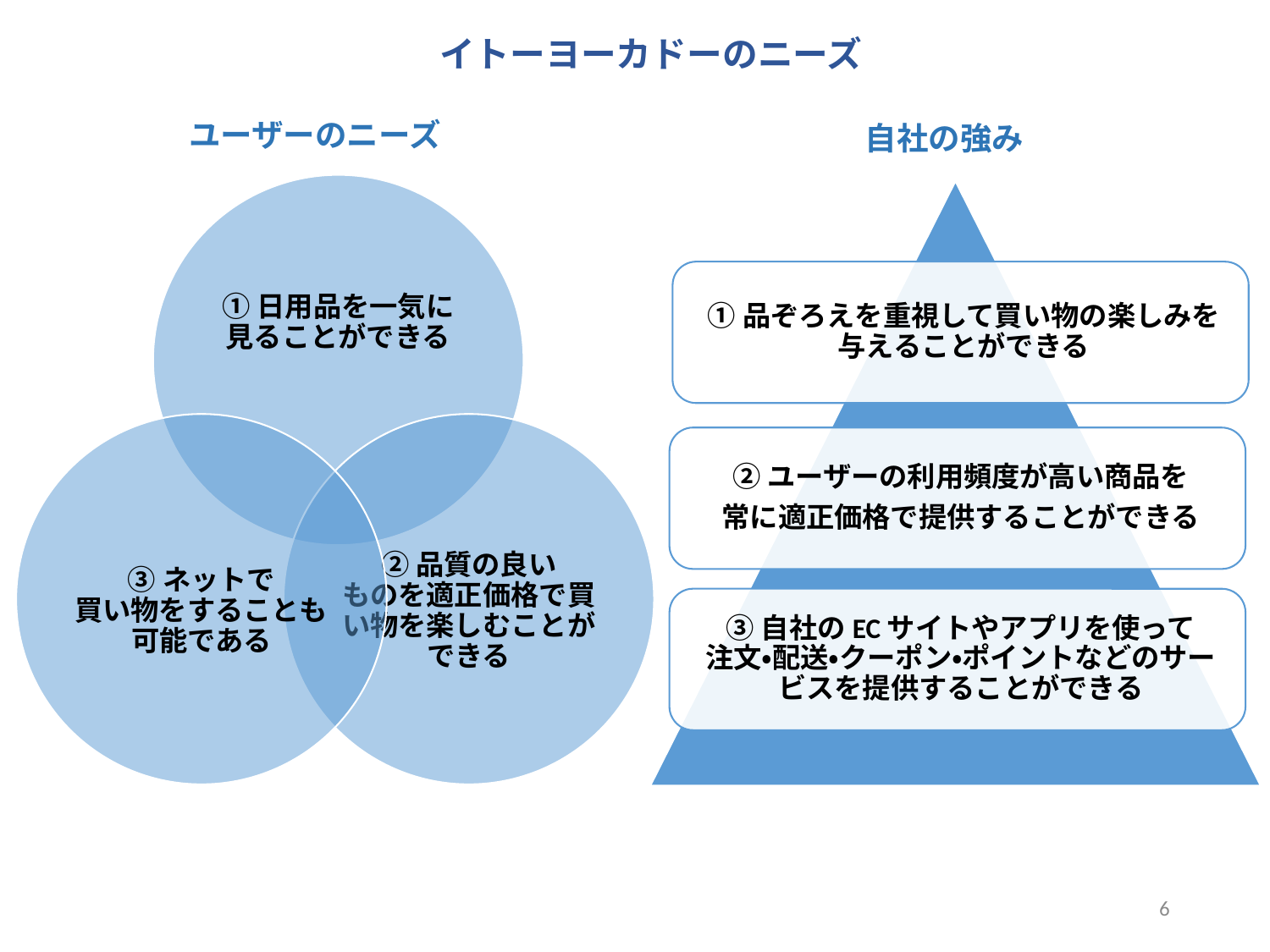

イトーヨーカドーのニーズ
ユーザーのニーズ
自社の強み
①日用品を一気に
見ることができる
②品質の良い
ものを適正価格で買い物を楽しむことができる
③ネットで
買い物をすることも可能である
①品ぞろえを重視して買い物の楽しみを
与えることができる
②ユーザーの利用頻度が高い商品を
常に適正価格で提供することができる
③自社のECサイトやアプリを使って
注文・配送・クーポン・ポイントなどのサービスを提供することができる

6